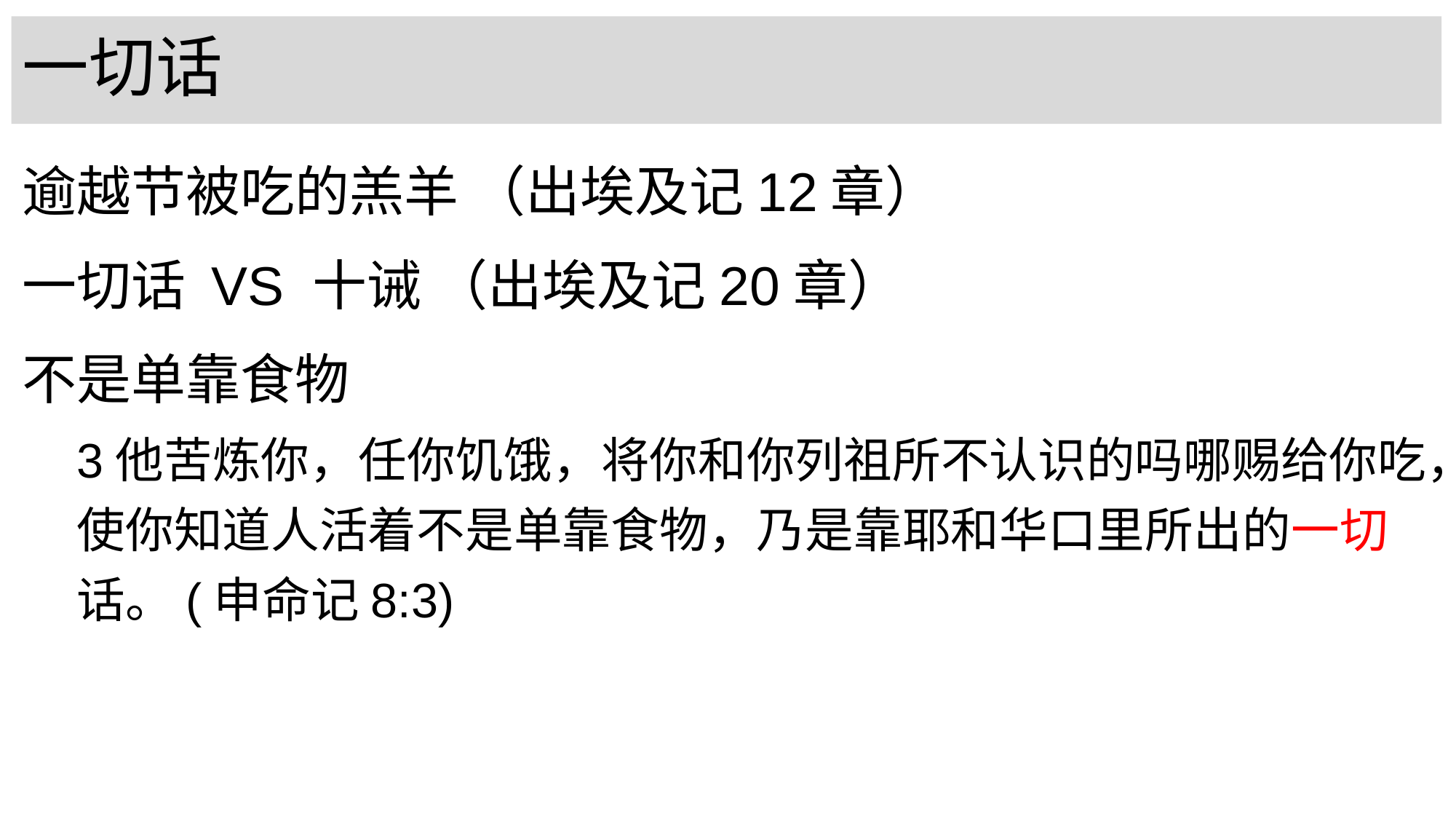

# 一切话
逾越节被吃的羔羊 （出埃及记12章）
一切话 VS 十诫 （出埃及记20章）
不是单靠食物
3他苦炼你，任你饥饿，将你和你列祖所不认识的吗哪赐给你吃，使你知道人活着不是单靠食物，乃是靠耶和华口里所出的一切话。(申命记8:3)